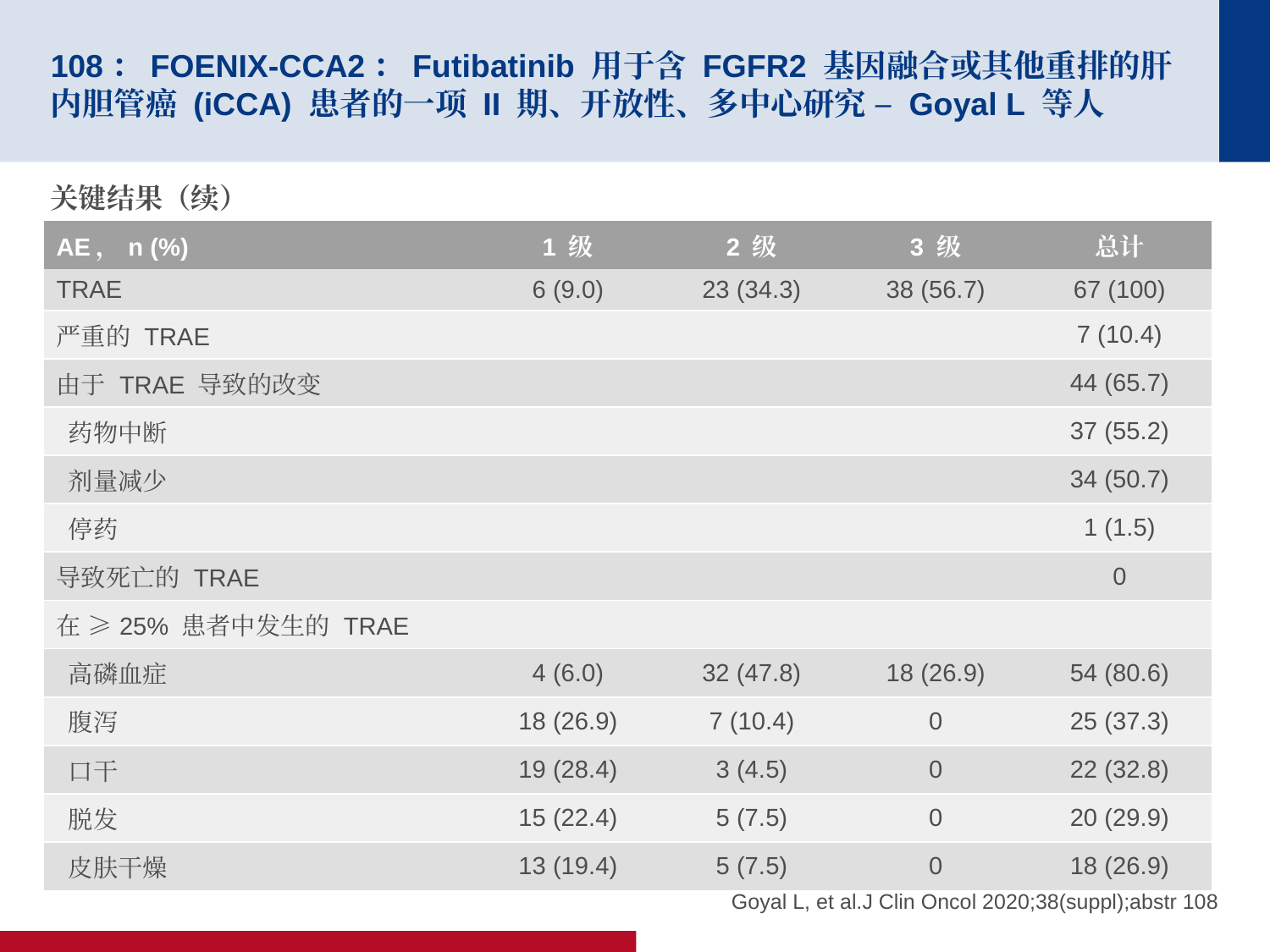

# 108：FOENIX-CCA2：Futibatinib 用于含 FGFR2 基因融合或其他重排的肝内胆管癌 (iCCA) 患者的一项 II 期、开放性、多中心研究 – Goyal L 等人
关键结果（续）
| AE，n (%) | 1 级 | 2 级 | 3 级 | 总计 |
| --- | --- | --- | --- | --- |
| TRAE | 6 (9.0) | 23 (34.3) | 38 (56.7) | 67 (100) |
| 严重的 TRAE |  |  |  | 7 (10.4) |
| 由于 TRAE 导致的改变 |  |  |  | 44 (65.7) |
| 药物中断 |  |  |  | 37 (55.2) |
| 剂量减少 |  |  |  | 34 (50.7) |
| 停药 |  |  |  | 1 (1.5) |
| 导致死亡的 TRAE |  |  |  | 0 |
| 在 ≥25% 患者中发生的 TRAE |  |  |  |  |
| 高磷血症 | 4 (6.0) | 32 (47.8) | 18 (26.9) | 54 (80.6) |
| 腹泻 | 18 (26.9) | 7 (10.4) | 0 | 25 (37.3) |
| 口干 | 19 (28.4) | 3 (4.5) | 0 | 22 (32.8) |
| 脱发 | 15 (22.4) | 5 (7.5) | 0 | 20 (29.9) |
| 皮肤干燥 | 13 (19.4) | 5 (7.5) | 0 | 18 (26.9) |
Goyal L, et al.J Clin Oncol 2020;38(suppl);abstr 108